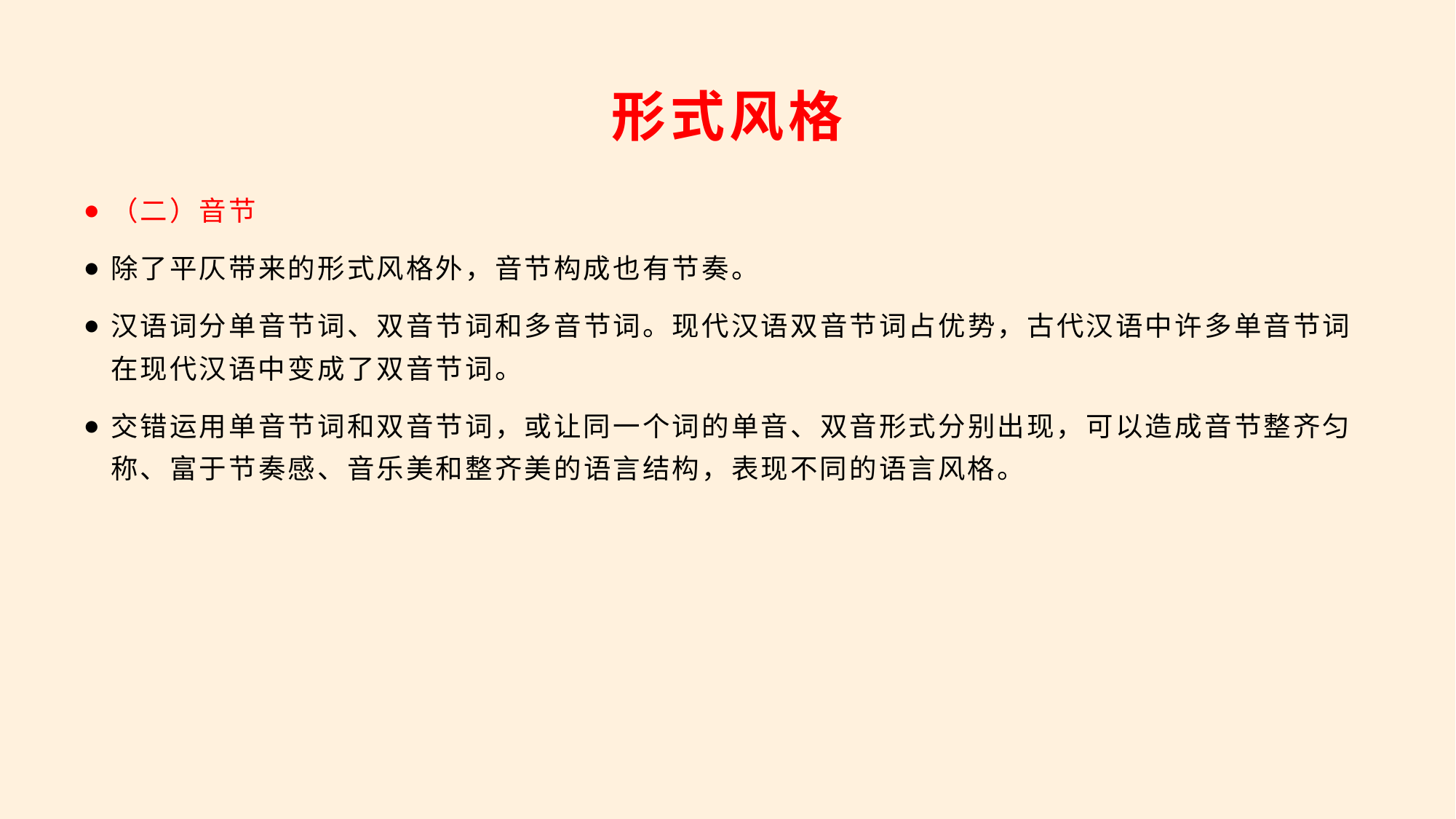

# 形式风格
（二）音节
除了平仄带来的形式风格外，音节构成也有节奏。
汉语词分单音节词、双音节词和多音节词。现代汉语双音节词占优势，古代汉语中许多单音节词在现代汉语中变成了双音节词。
交错运用单音节词和双音节词，或让同一个词的单音、双音形式分别出现，可以造成音节整齐匀称、富于节奏感、音乐美和整齐美的语言结构，表现不同的语言风格。